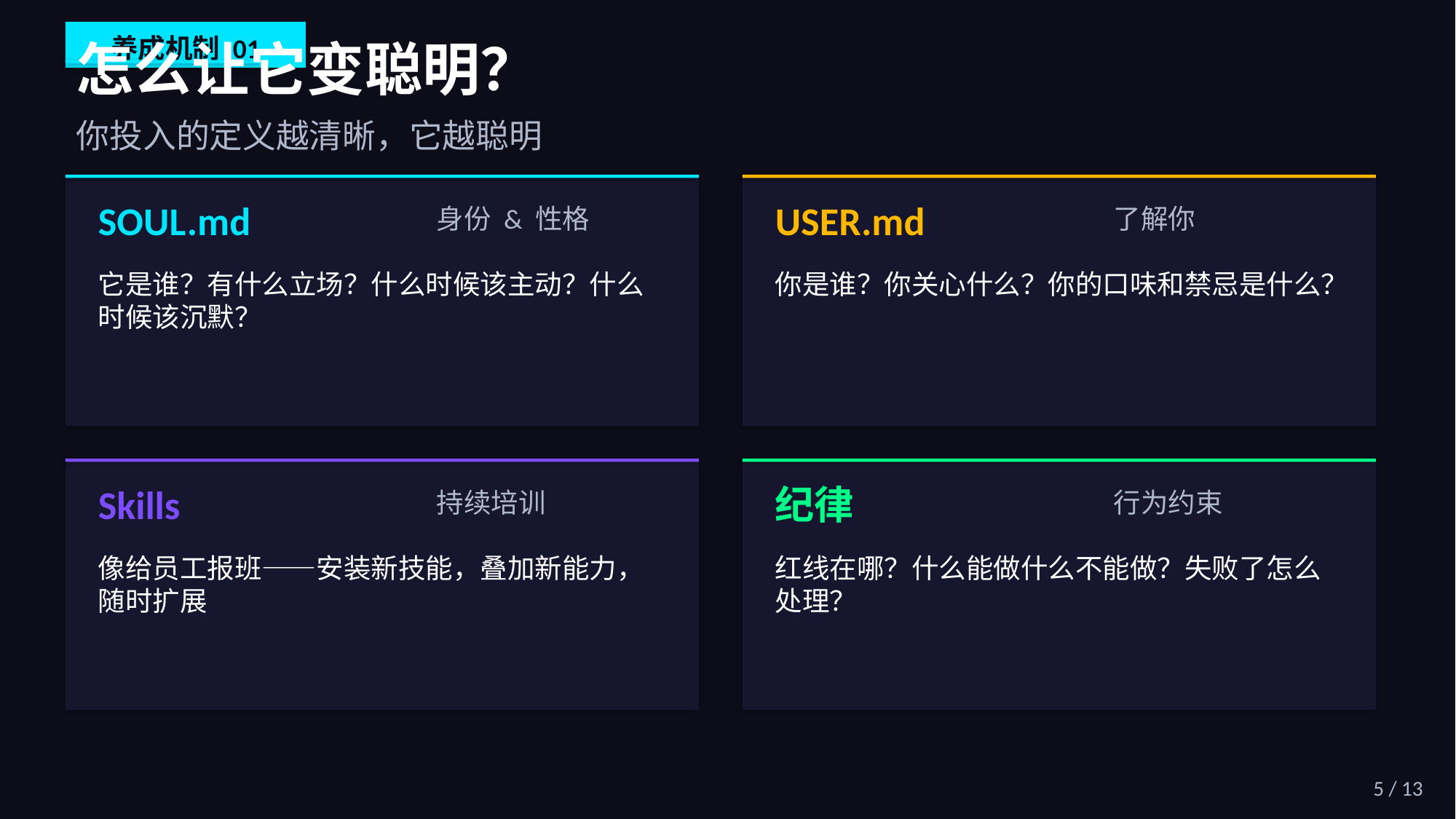

养成机制 01
怎么让它变聪明？

你投入的定义越清晰，它越聪明

SOUL.md
USER.md
身份 & 性格
了解你
它是谁？有什么立场？什么时候该主动？什么时候该沉默？
你是谁？你关心什么？你的口味和禁忌是什么？

Skills
纪律
持续培训
行为约束
像给员工报班——安装新技能，叠加新能力，随时扩展
红线在哪？什么能做什么不能做？失败了怎么处理？
5 / 13